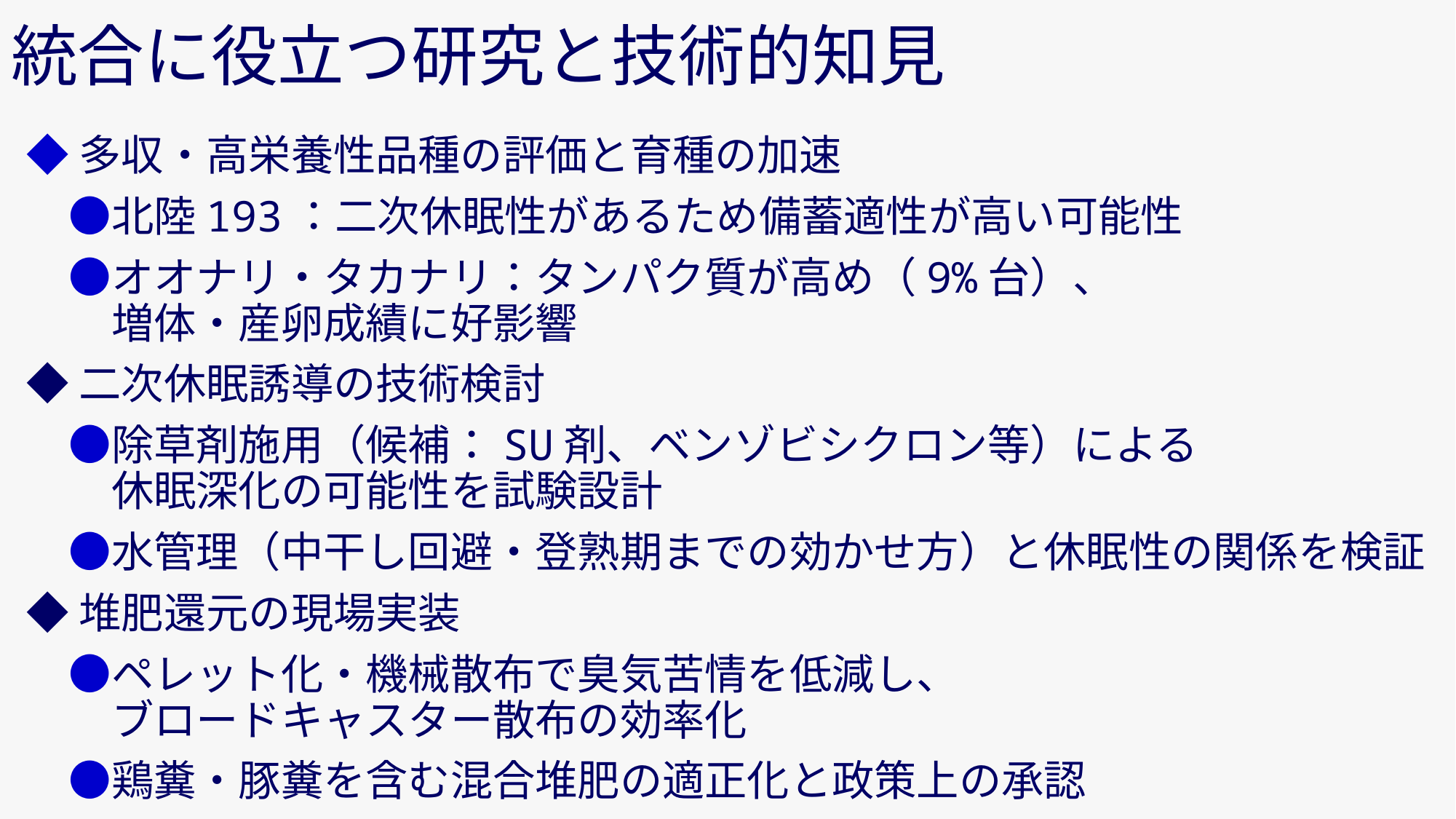

# 統合に役立つ研究と技術的知見
◆多収・高栄養性品種の評価と育種の加速
　●北陸193：二次休眠性があるため備蓄適性が高い可能性
　●オオナリ・タカナリ：タンパク質が高め（9%台）、
　　増体・産卵成績に好影響
◆二次休眠誘導の技術検討
　●除草剤施用（候補：SU剤、ベンゾビシクロン等）による
　　休眠深化の可能性を試験設計
　●水管理（中干し回避・登熟期までの効かせ方）と休眠性の関係を検証
◆堆肥還元の現場実装
　●ペレット化・機械散布で臭気苦情を低減し、
　　ブロードキャスター散布の効率化
　●鶏糞・豚糞を含む混合堆肥の適正化と政策上の承認